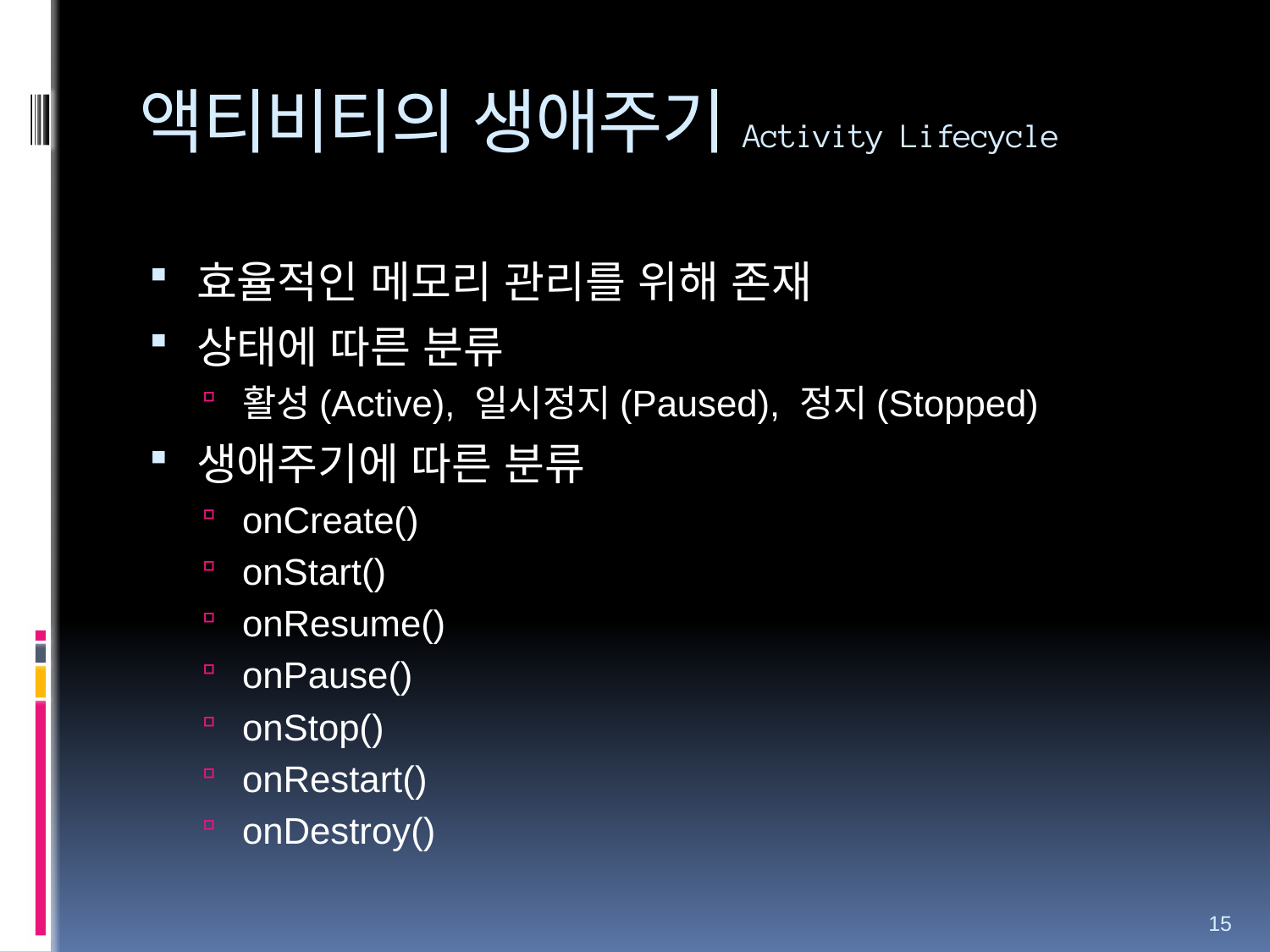

# 액티비티의 생애주기Activity Lifecycle
효율적인 메모리 관리를 위해 존재
상태에 따른 분류
활성(Active), 일시정지(Paused), 정지(Stopped)
생애주기에 따른 분류
onCreate()
onStart()
onResume()
onPause()
onStop()
onRestart()
onDestroy()

15